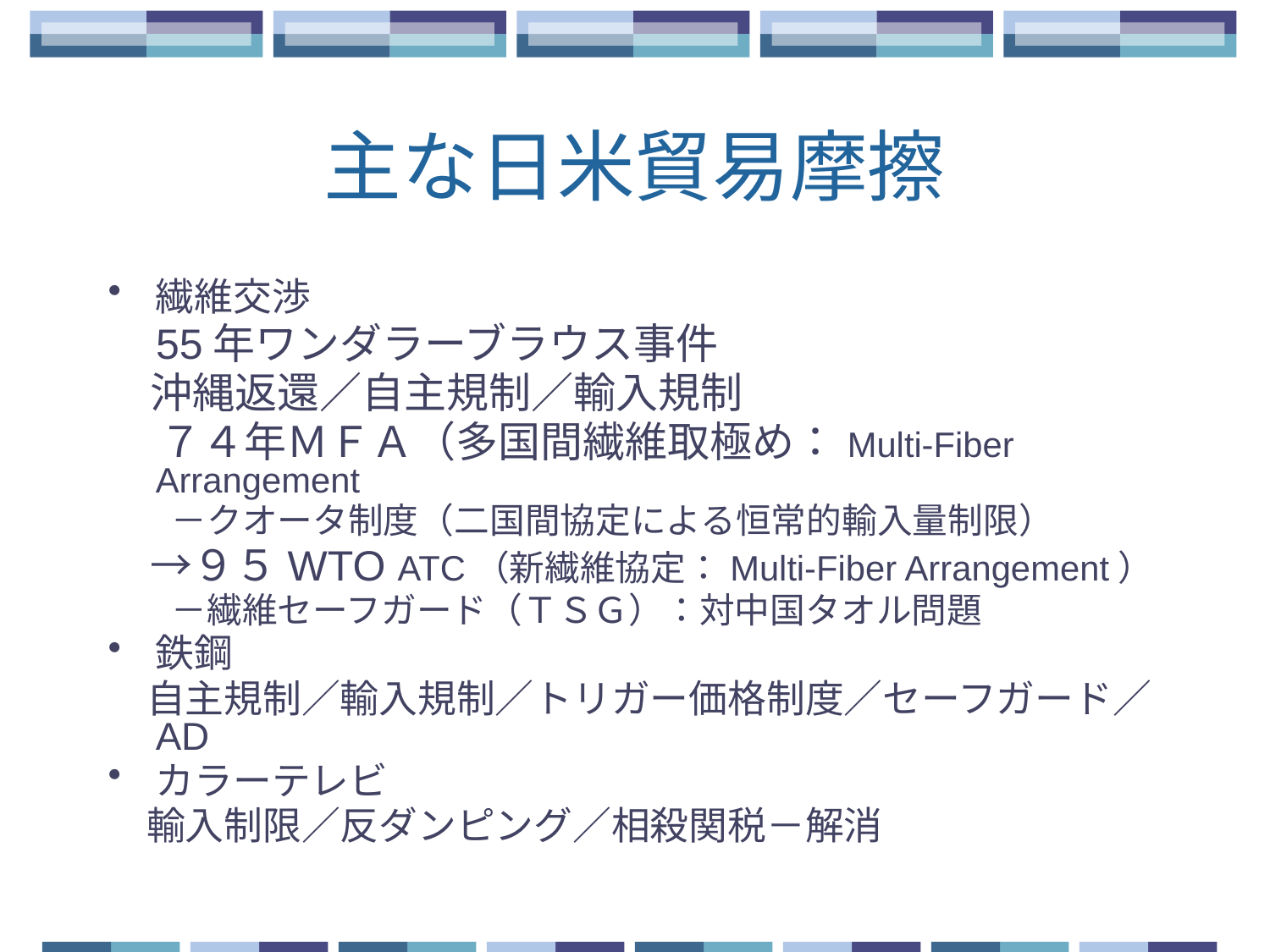

# 主な日米貿易摩擦
繊維交渉
　55年ワンダラーブラウス事件
　沖縄返還／自主規制／輸入規制
　 ７４年ＭＦＡ（多国間繊維取極め：Multi-Fiber Arrangement
－クオータ制度（二国間協定による恒常的輸入量制限）
　→９５WTO ATC（新繊維協定：Multi-Fiber Arrangement）
－繊維セーフガード（ＴＳＧ）：対中国タオル問題
鉄鋼
　自主規制／輸入規制／トリガー価格制度／セーフガード／AD
カラーテレビ
　輸入制限／反ダンピング／相殺関税－解消